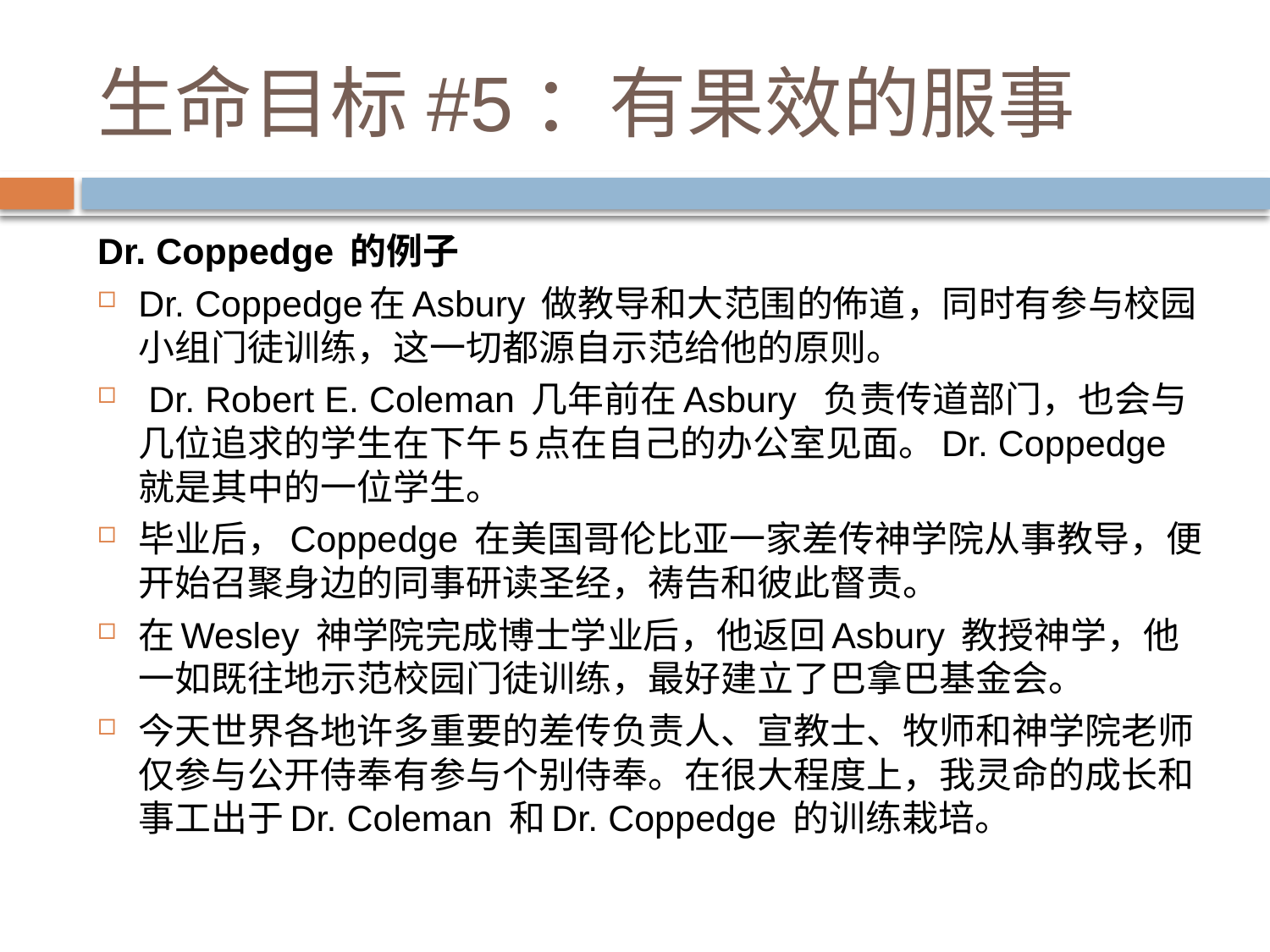

# 生命目标#5：有果效的服事
Dr. Coppedge 的例子
Dr. Coppedge在Asbury 做教导和大范围的佈道，同时有参与校园小组门徒训练，这一切都源自示范给他的原则。
 Dr. Robert E. Coleman 几年前在Asbury  负责传道部门，也会与几位追求的学生在下午5点在自己的办公室见面。Dr. Coppedge 就是其中的一位学生。
毕业后，Coppedge 在美国哥伦比亚一家差传神学院从事教导，便开始召聚身边的同事研读圣经，祷告和彼此督责。
在Wesley 神学院完成博士学业后，他返回Asbury 教授神学，他一如既往地示范校园门徒训练，最好建立了巴拿巴基金会。
今天世界各地许多重要的差传负责人、宣教士、牧师和神学院老师仅参与公开侍奉有参与个别侍奉。在很大程度上，我灵命的成长和事工出于Dr. Coleman 和Dr. Coppedge 的训练栽培。